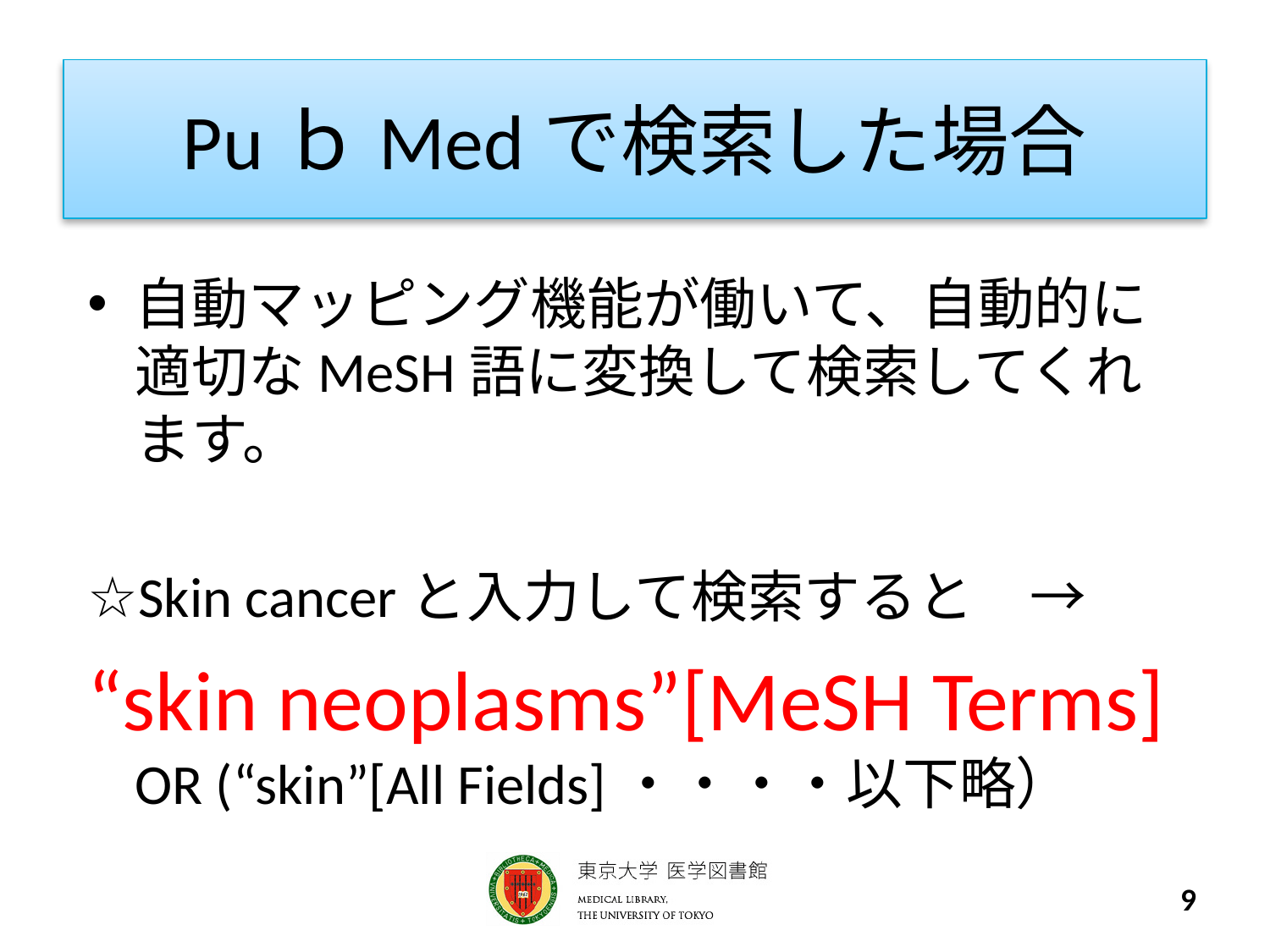

# PuｂMedで検索した場合
自動マッピング機能が働いて、自動的に適切なMeSH語に変換して検索してくれます。

☆Skin cancerと入力して検索すると　→
“skin neoplasms”[MeSH Terms] OR (“skin”[All Fields]・・・・以下略）
9